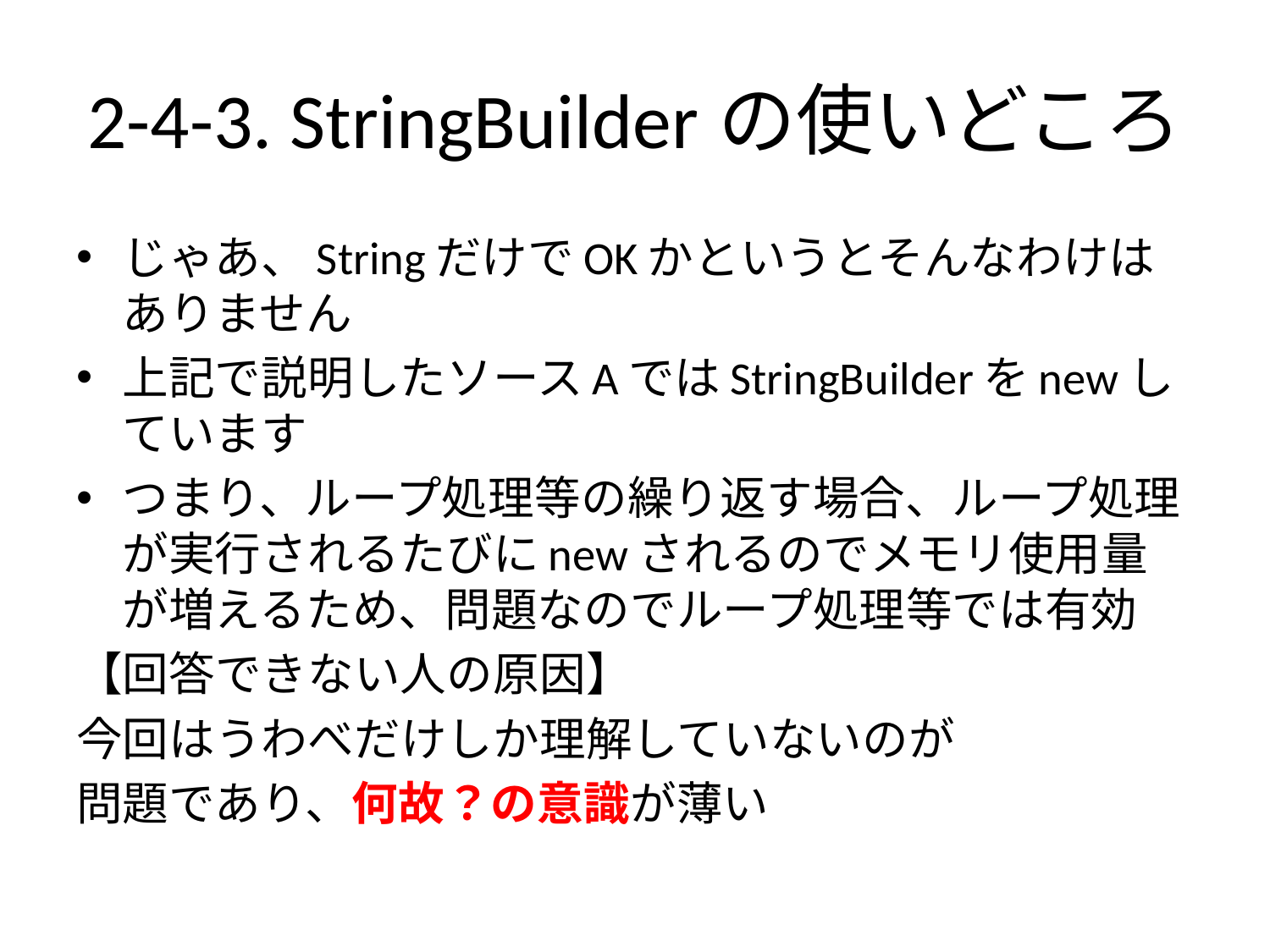

# 2-4-3. StringBuilderの使いどころ
じゃあ、StringだけでOKかというとそんなわけはありません
上記で説明したソースAではStringBuilderをnewしています
つまり、ループ処理等の繰り返す場合、ループ処理が実行されるたびにnewされるのでメモリ使用量が増えるため、問題なのでループ処理等では有効
【回答できない人の原因】
今回はうわべだけしか理解していないのが
問題であり、何故？の意識が薄い